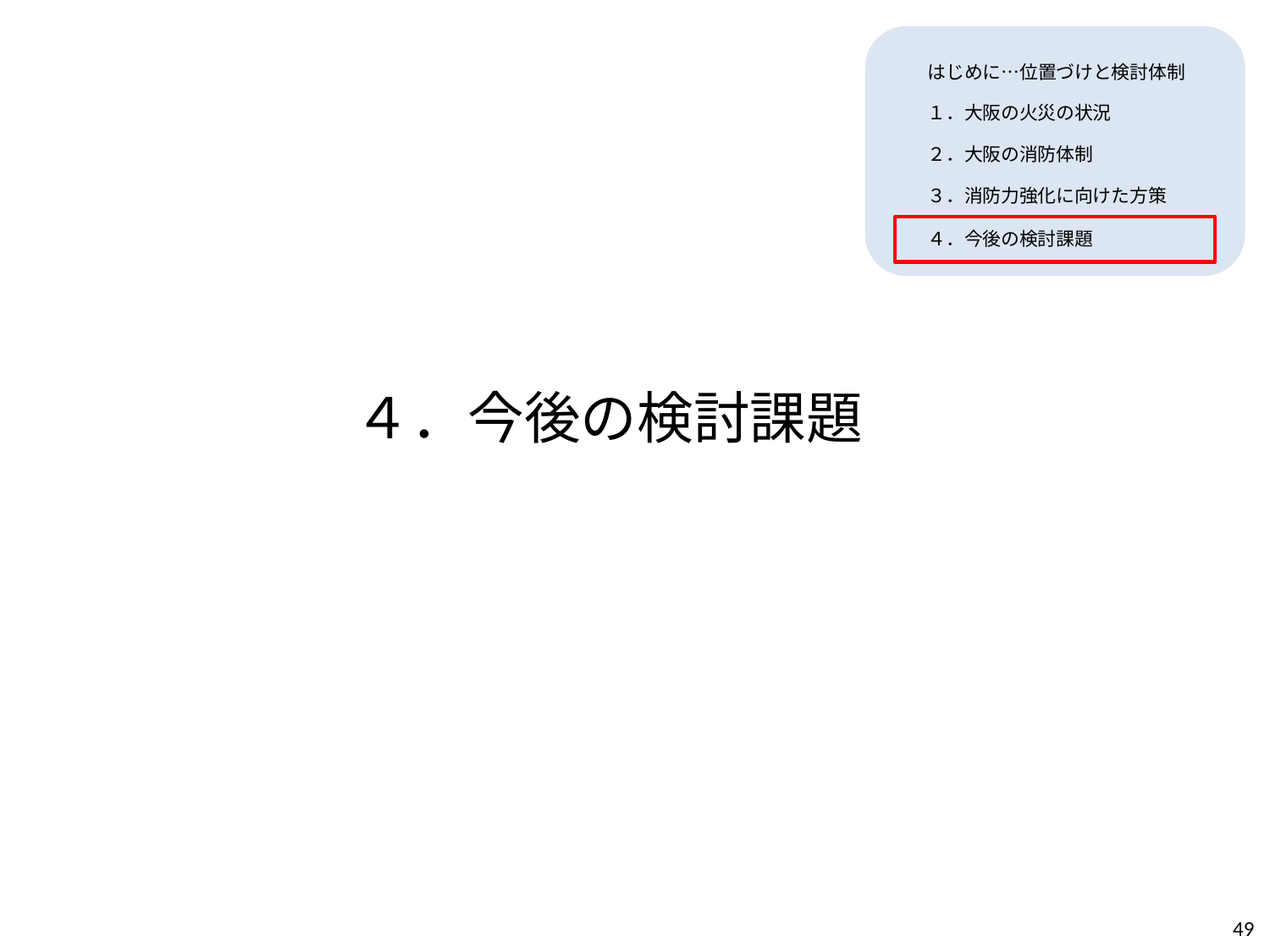

はじめに…位置づけと検討体制

１．大阪の火災の状況

２．大阪の消防体制

３．消防力強化に向けた方策

４．今後の検討課題

４．今後の検討課題
49